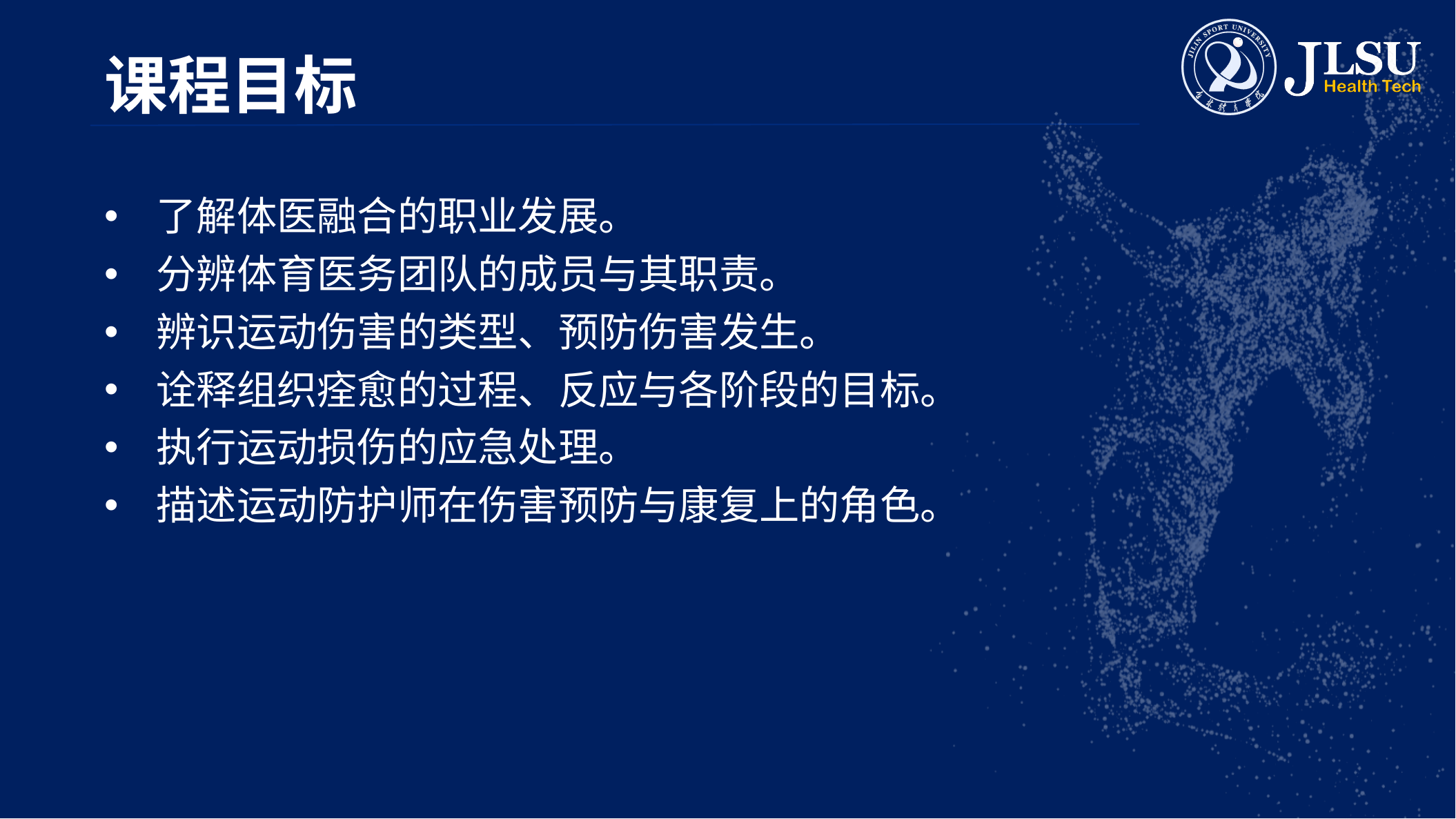

# 课程目标
了解体医融合的职业发展。
分辨体育医务团队的成员与其职责。
辨识运动伤害的类型、预防伤害发生。
诠释组织痊愈的过程、反应与各阶段的目标。
执行运动损伤的应急处理。
描述运动防护师在伤害预防与康复上的角色。